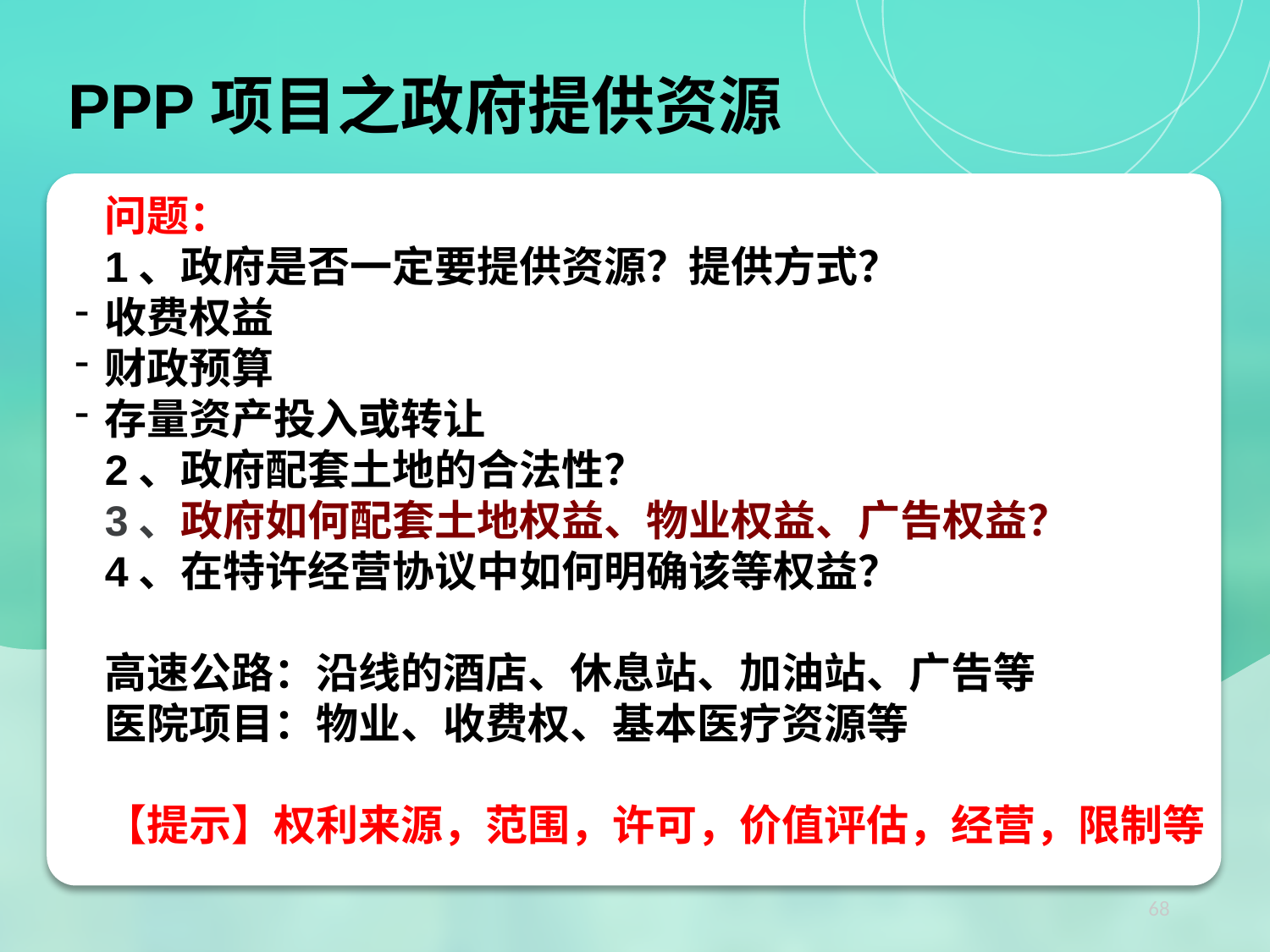

PPP项目之政府提供资源

问题：
1、政府是否一定要提供资源？提供方式？
收费权益
财政预算
存量资产投入或转让
2、政府配套土地的合法性？
3、政府如何配套土地权益、物业权益、广告权益？
4、在特许经营协议中如何明确该等权益？

高速公路：沿线的酒店、休息站、加油站、广告等
医院项目：物业、收费权、基本医疗资源等

【提示】权利来源，范围，许可，价值评估，经营，限制等

68